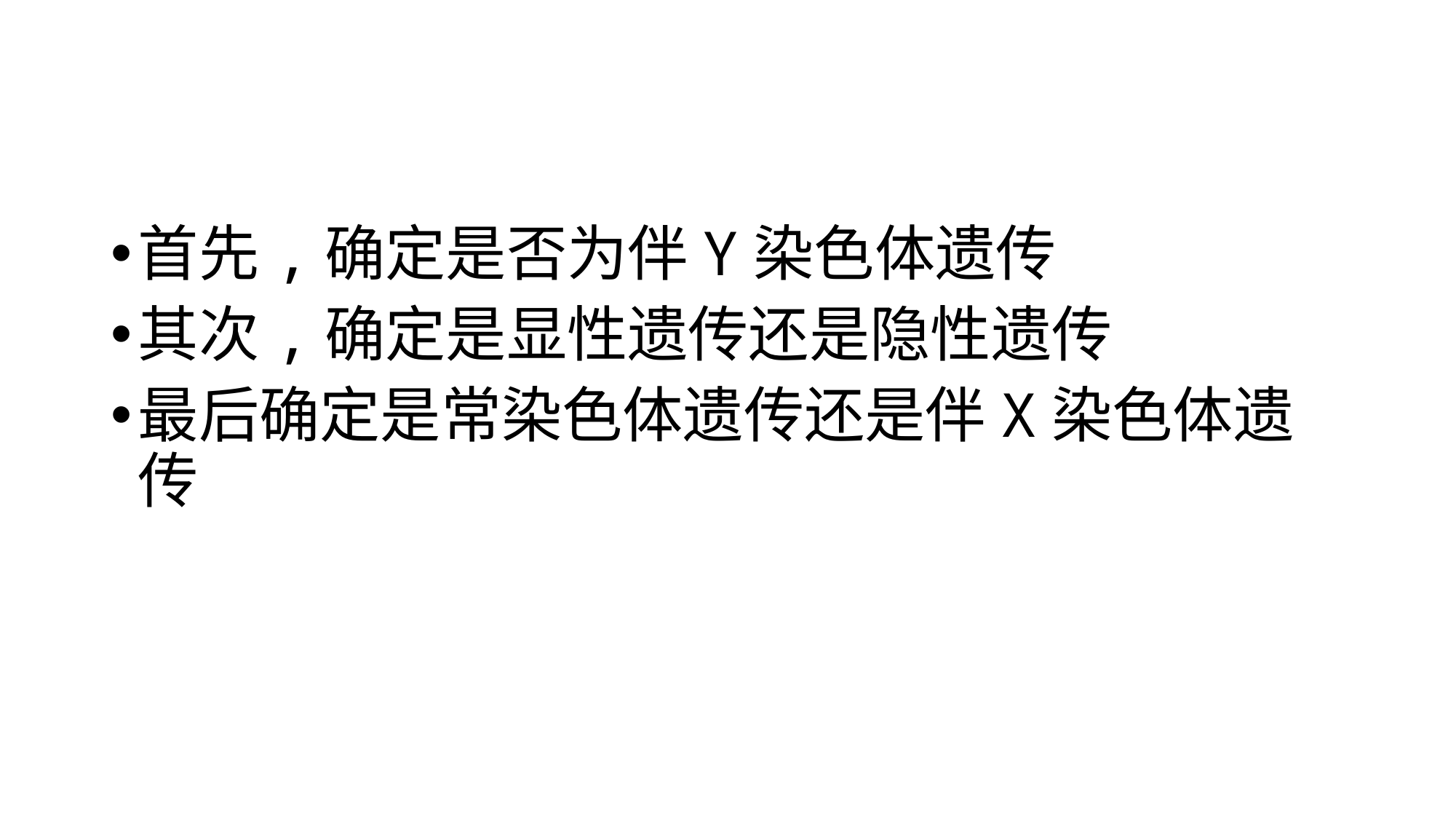

#
首先,确定是否为伴Y染色体遗传
其次,确定是显性遗传还是隐性遗传
最后确定是常染色体遗传还是伴X染色体遗传